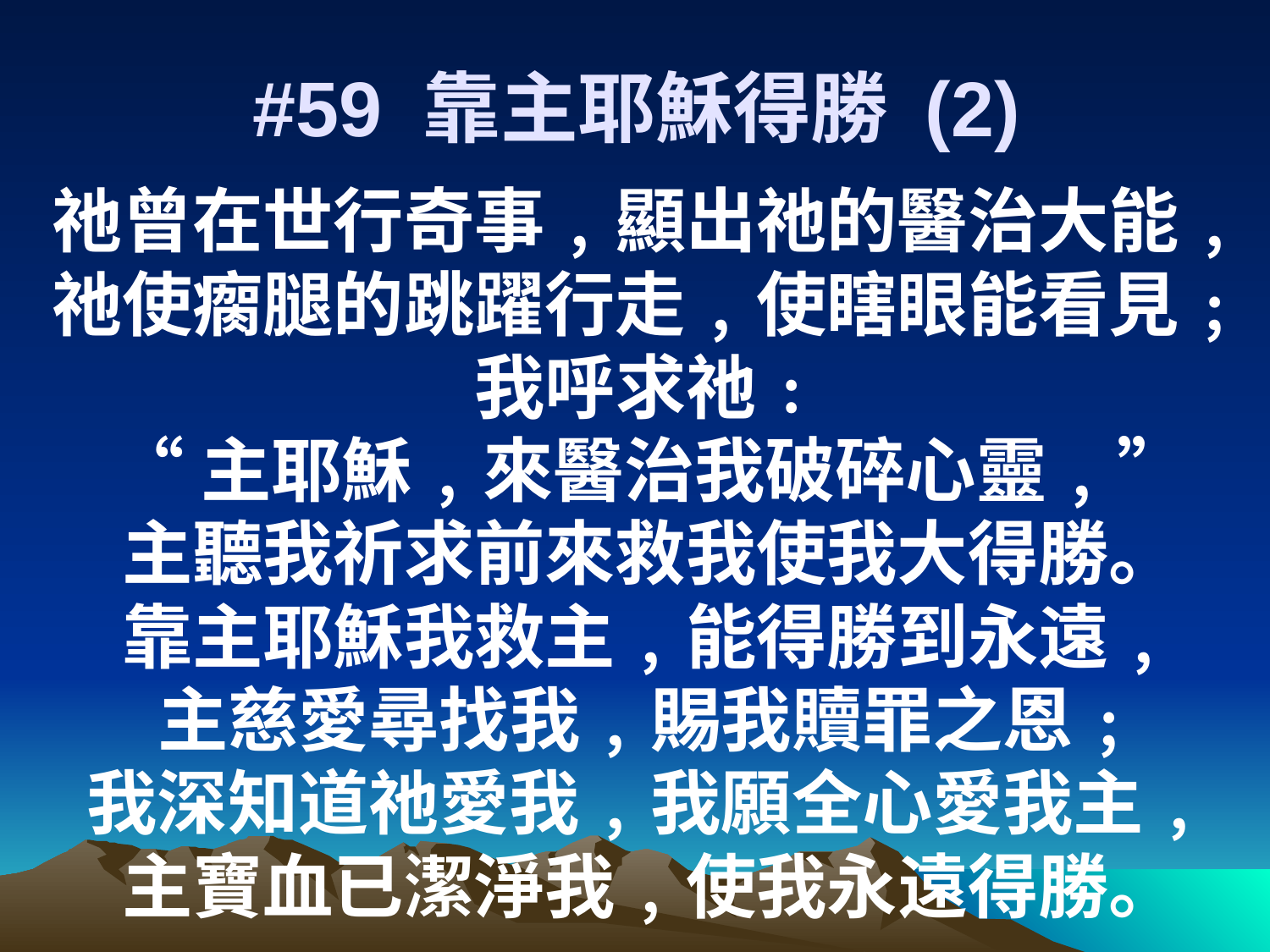

# #59 靠主耶穌得勝 (2)
祂曾在世行奇事﹐顯出祂的醫治大能﹐
祂使瘸腿的跳躍行走﹐使瞎眼能看見﹔
我呼求祂﹕
“主耶穌﹐來醫治我破碎心靈﹐”
主聽我祈求前來救我使我大得勝。
靠主耶穌我救主﹐能得勝到永遠﹐
主慈愛尋找我﹐賜我贖罪之恩﹔
我深知道祂愛我﹐我願全心愛我主﹐
主寶血已潔淨我﹐使我永遠得勝。